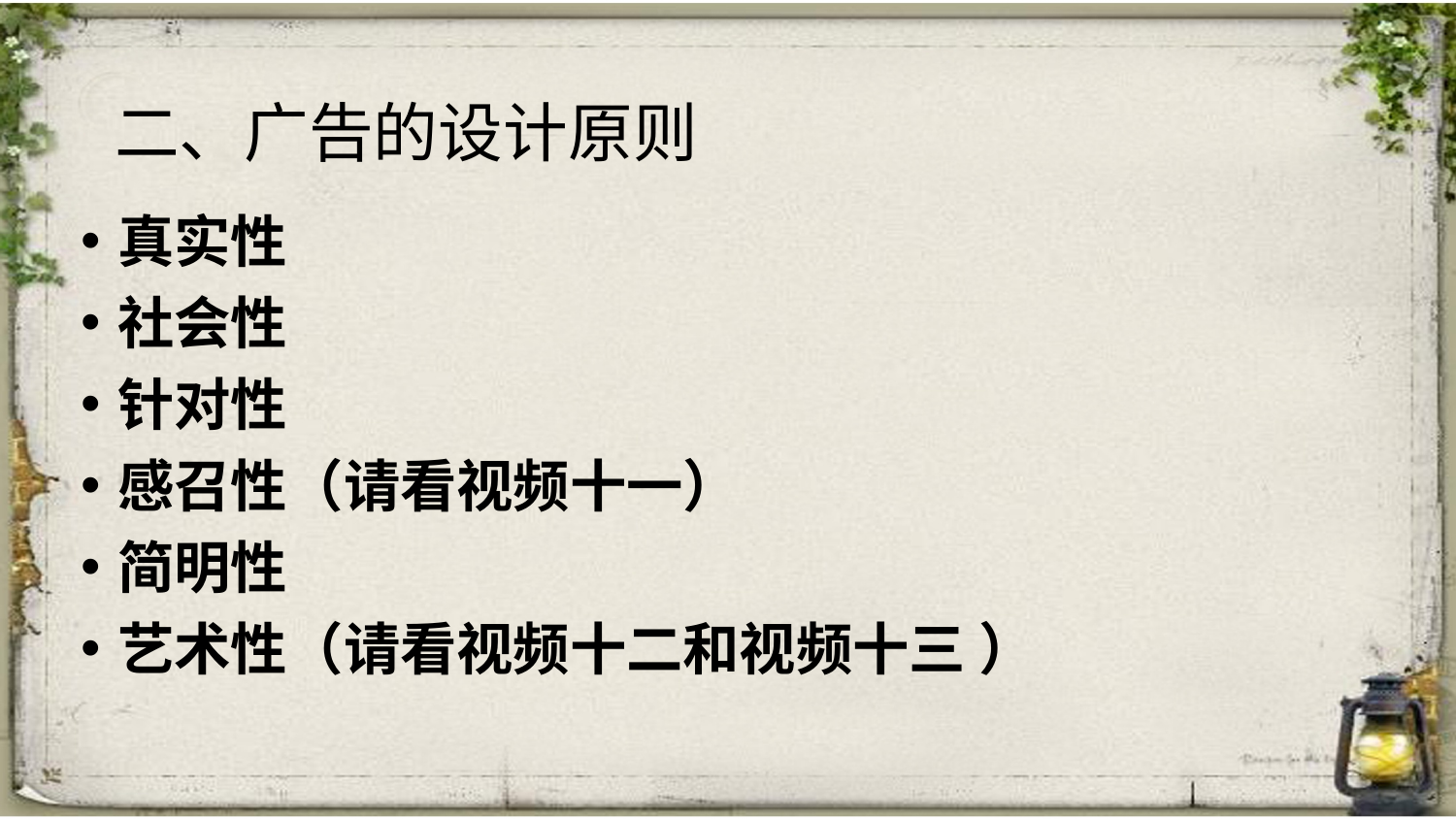

# 二、广告的设计原则
真实性
社会性
针对性
感召性（请看视频十一）
简明性
艺术性（请看视频十二和视频十三 ）